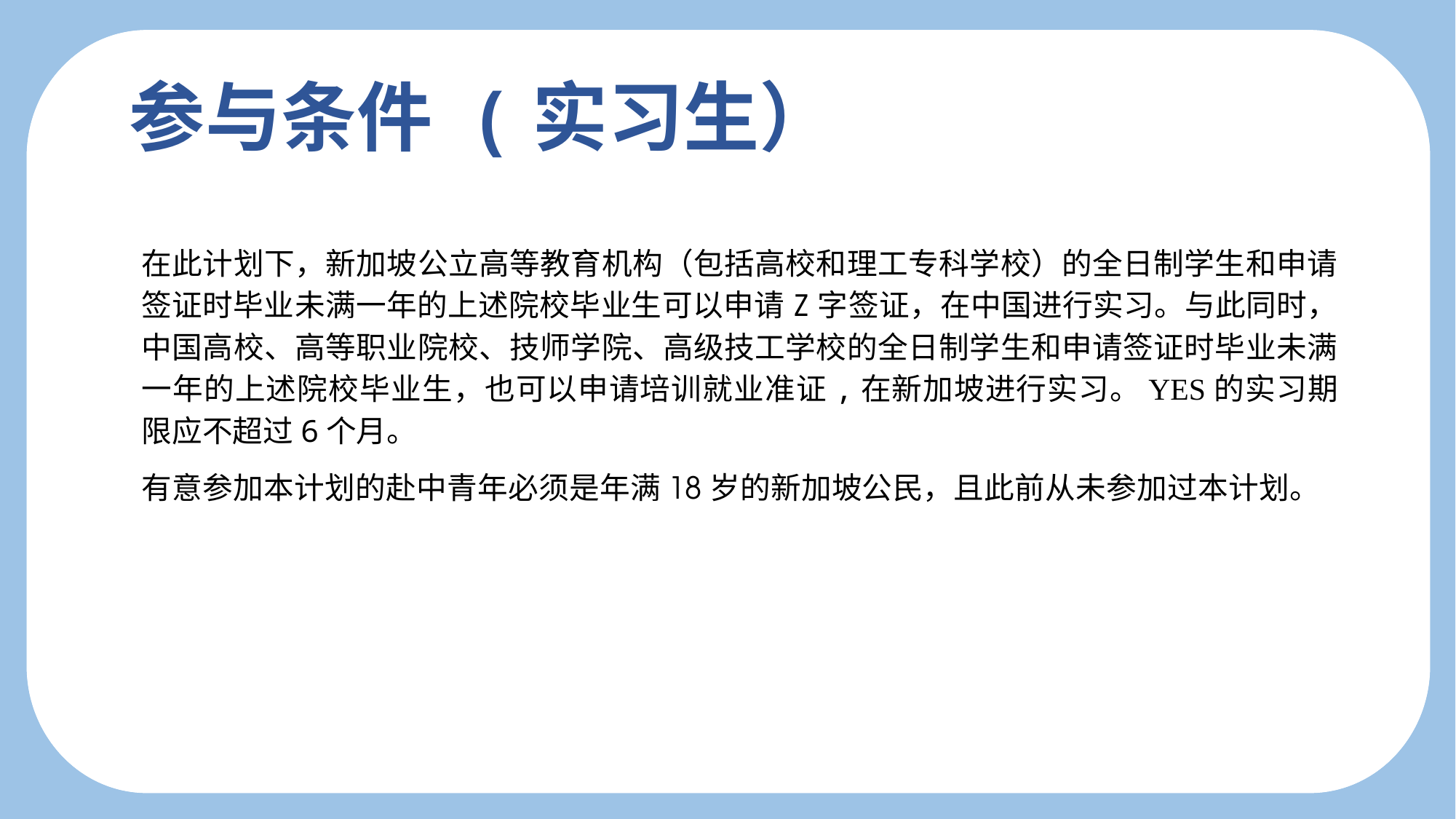

参与条件 (实习生）
在此计划下，新加坡公立高等教育机构（包括高校和理工专科学校）的全日制学生和申请签证时毕业未满一年的上述院校毕业生可以申请Z字签证，在中国进行实习。与此同时，中国高校、高等职业院校、技师学院、高级技工学校的全日制学生和申请签证时毕业未满一年的上述院校毕业生，也可以申请培训就业准证,在新加坡进行实习。YES的实习期限应不超过6个月。
有意参加本计划的赴中青年必须是年满18岁的新加坡公民，且此前从未参加过本计划。